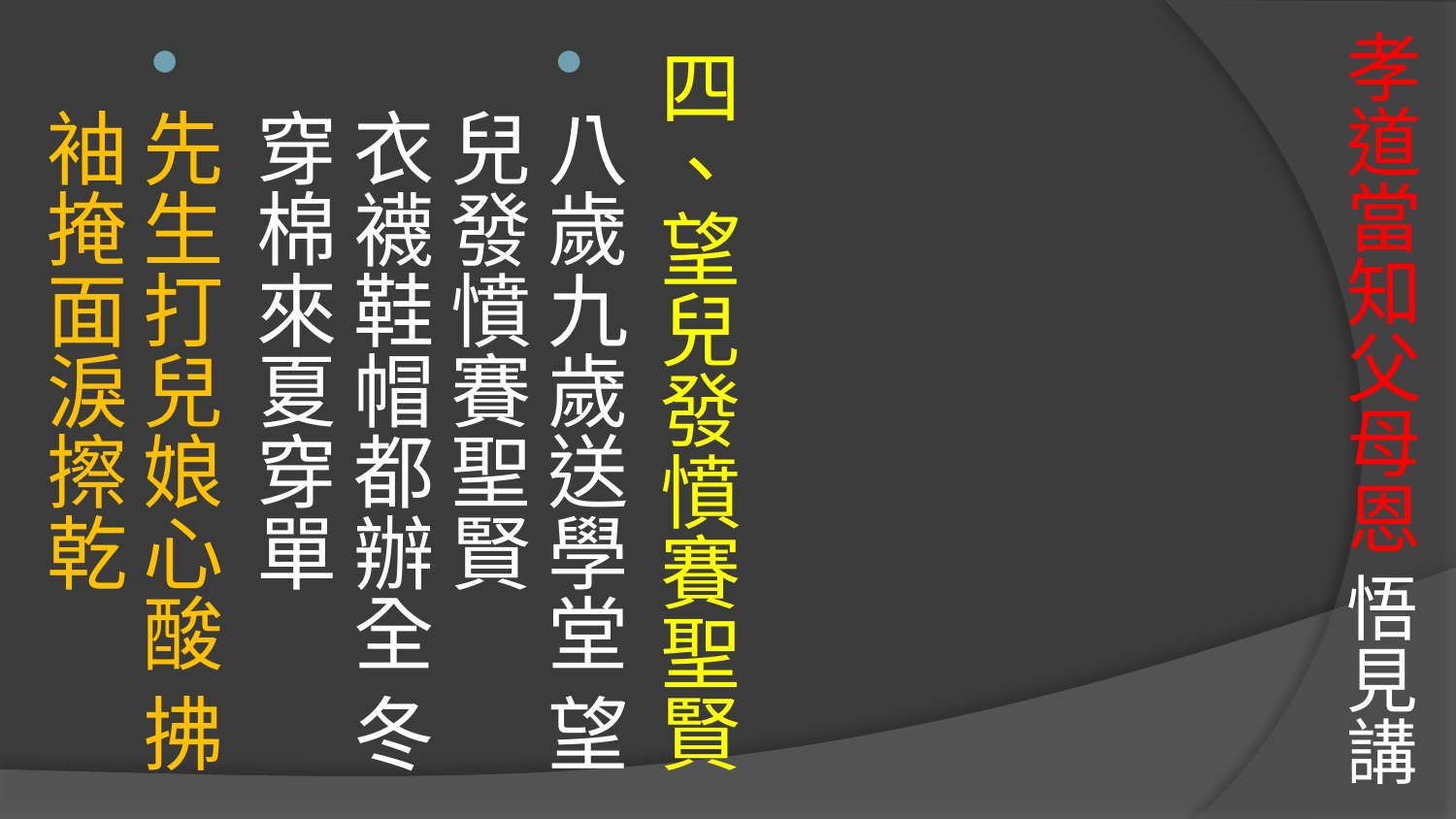

# 孝道當知父母恩 悟見講
四、望兒發憤賽聖賢
八歲九歲送學堂 望兒發憤賽聖賢
衣襪鞋帽都辦全 冬穿棉來夏穿單
先生打兒娘心酸 拂袖掩面淚擦乾